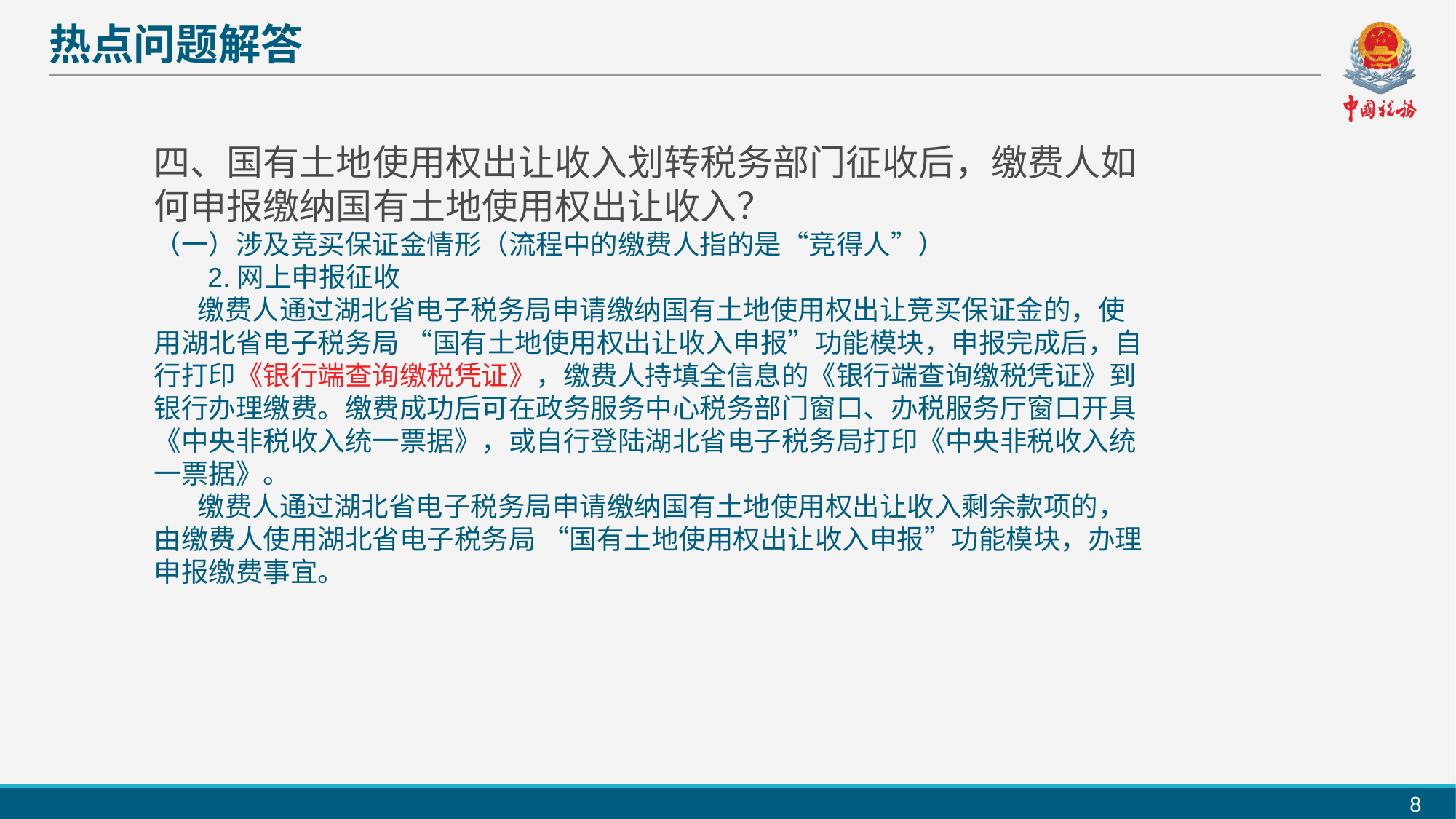

热点问题解答
四、国有土地使用权出让收入划转税务部门征收后，缴费人如何申报缴纳国有土地使用权出让收入？
（一）涉及竞买保证金情形（流程中的缴费人指的是“竞得人”）
       2.网上申报征收
      缴费人通过湖北省电子税务局申请缴纳国有土地使用权出让竞买保证金的，使用湖北省电子税务局 “国有土地使用权出让收入申报”功能模块，申报完成后，自行打印《银行端查询缴税凭证》，缴费人持填全信息的《银行端查询缴税凭证》到银行办理缴费。缴费成功后可在政务服务中心税务部门窗口、办税服务厅窗口开具《中央非税收入统一票据》，或自行登陆湖北省电子税务局打印《中央非税收入统一票据》。
      缴费人通过湖北省电子税务局申请缴纳国有土地使用权出让收入剩余款项的，由缴费人使用湖北省电子税务局 “国有土地使用权出让收入申报”功能模块，办理申报缴费事宜。